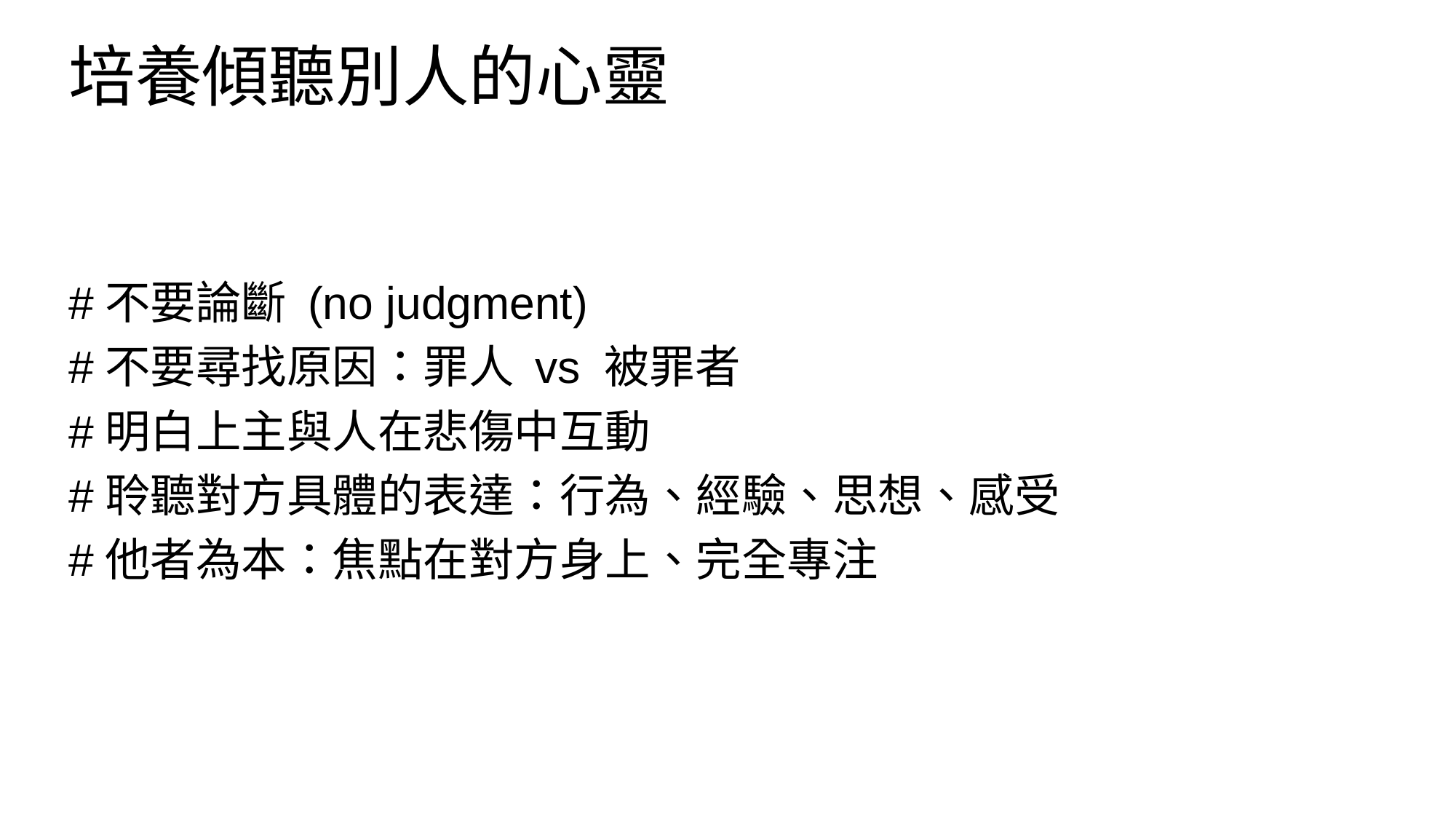

# 培養傾聽別人的心靈

#不要論斷 (no judgment)
#不要尋找原因：罪人 vs 被罪者
#明白上主與人在悲傷中互動
#聆聽對方具體的表達：行為、經驗、思想、感受
#他者為本：焦點在對方身上、完全專注